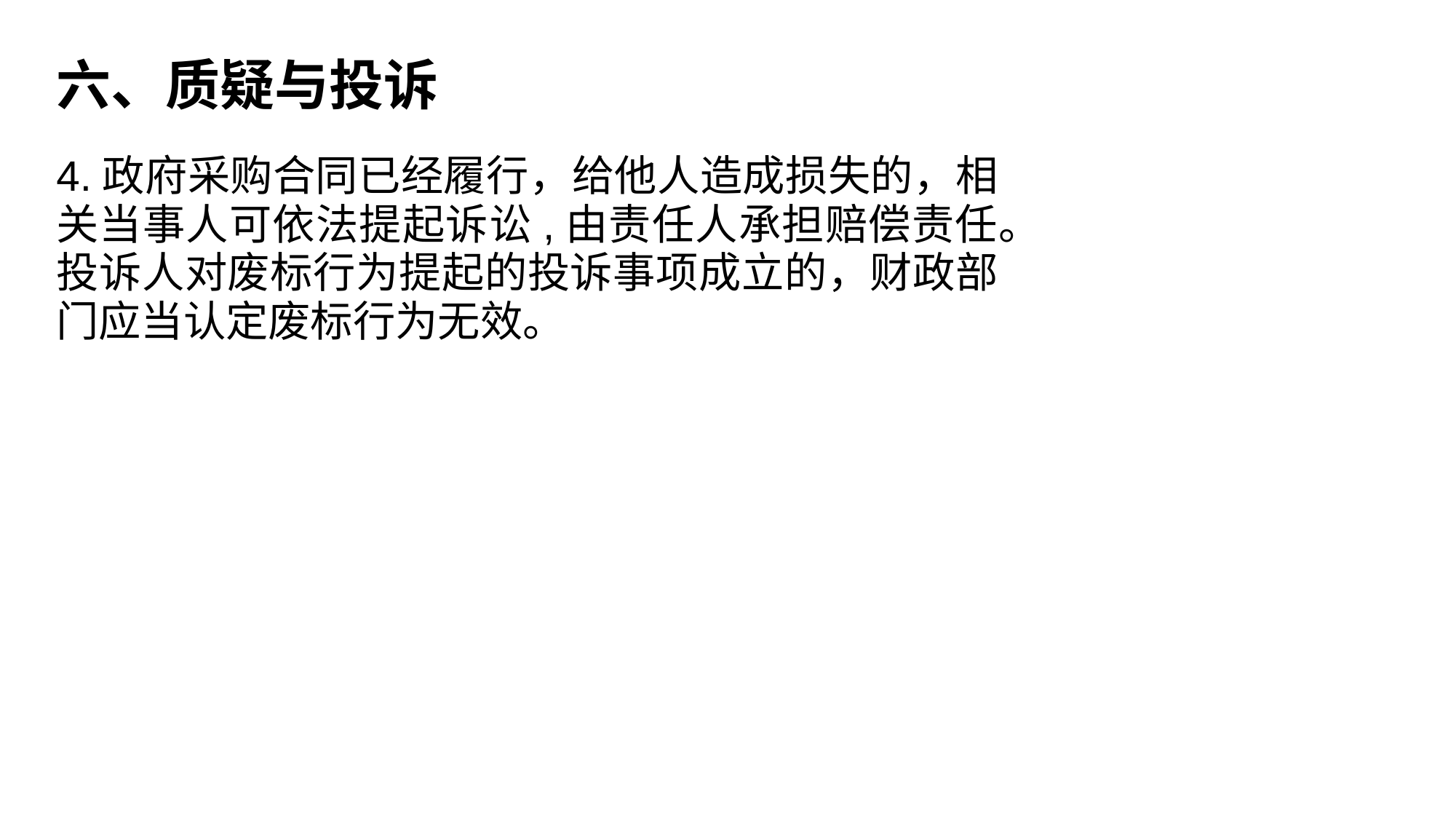

六、质疑与投诉

4.政府采购合同已经履行，给他人造成损失的，相关当事人可依法提起诉讼,由责任人承担赔偿责任。
投诉人对废标行为提起的投诉事项成立的，财政部门应当认定废标行为无效。